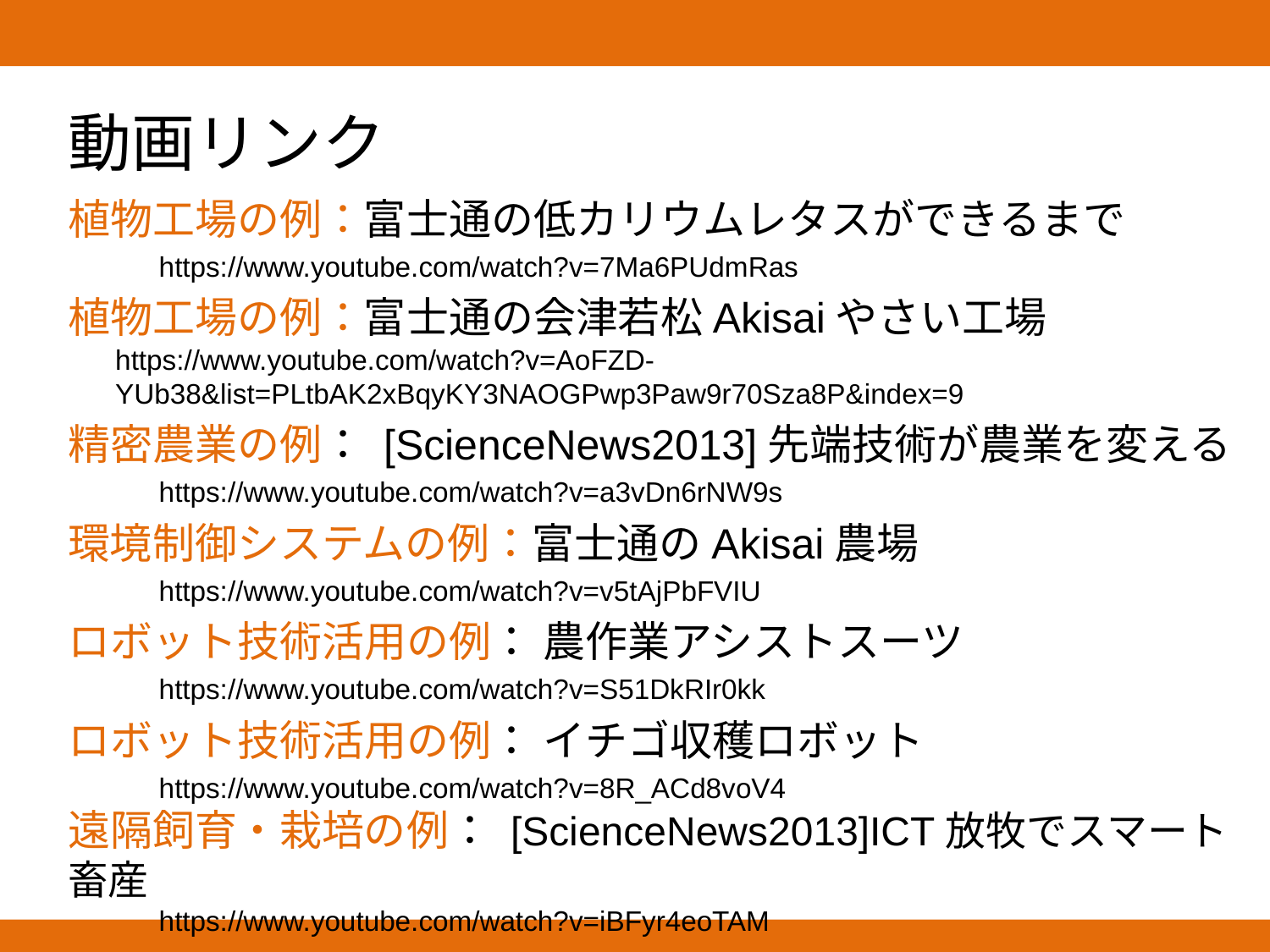

動画リンク
植物工場の例：富士通の低カリウムレタスができるまで
　　　https://www.youtube.com/watch?v=7Ma6PUdmRas
植物工場の例：富士通の会津若松Akisaiやさい工場　　　https://www.youtube.com/watch?v=AoFZD-YUb38&list=PLtbAK2xBqyKY3NAOGPwp3Paw9r70Sza8P&index=9
精密農業の例： [ScienceNews2013]先端技術が農業を変える
　　　https://www.youtube.com/watch?v=a3vDn6rNW9s
環境制御システムの例：富士通のAkisai農場
　　　https://www.youtube.com/watch?v=v5tAjPbFVIU
ロボット技術活用の例： 農作業アシストスーツ
　　　https://www.youtube.com/watch?v=S51DkRIr0kk
ロボット技術活用の例： イチゴ収穫ロボット
　　　https://www.youtube.com/watch?v=8R_ACd8voV4
遠隔飼育・栽培の例： [ScienceNews2013]ICT放牧でスマート畜産
　　　https://www.youtube.com/watch?v=iBFyr4eoTAM